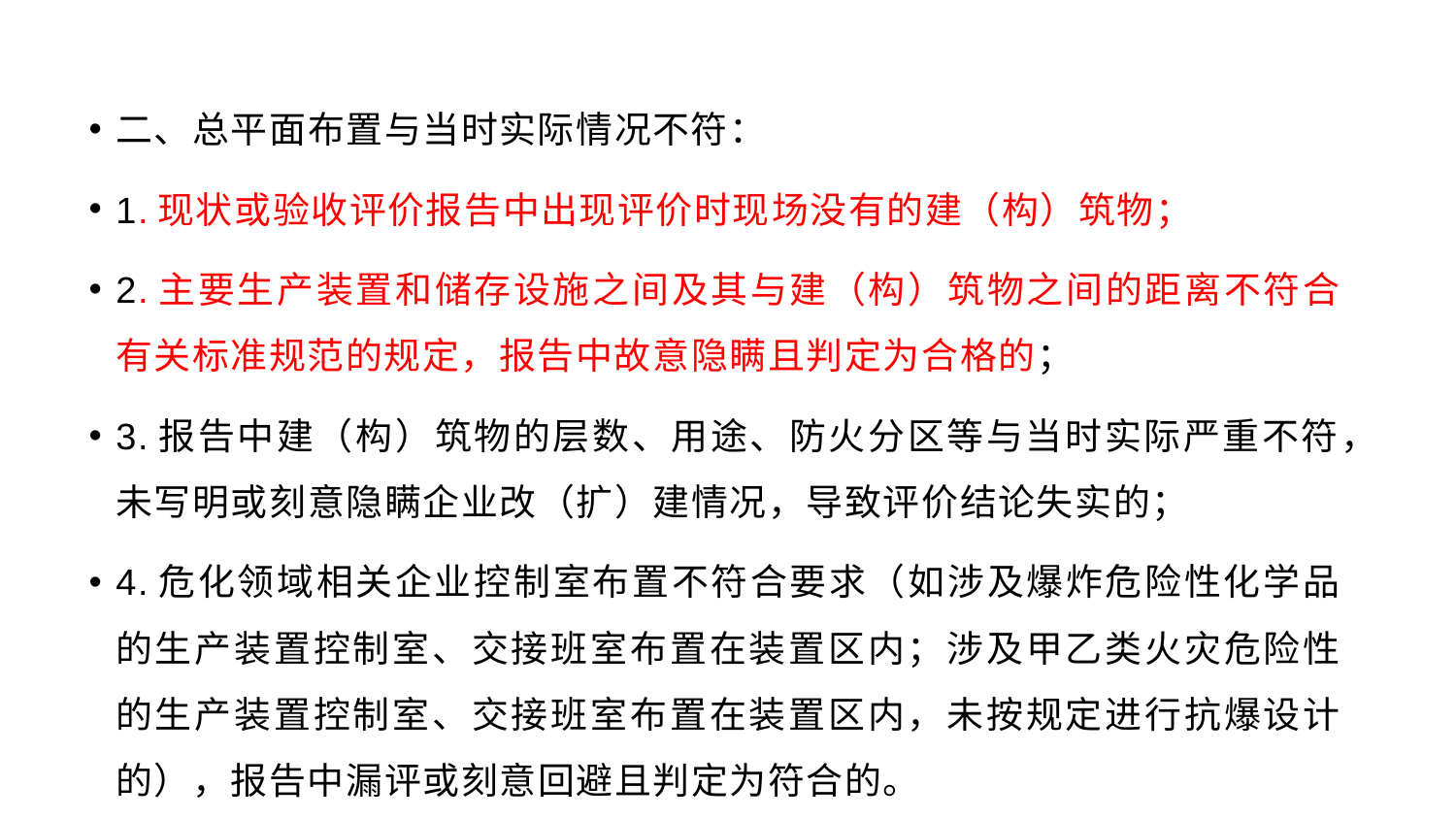

二、总平面布置与当时实际情况不符：
1.现状或验收评价报告中出现评价时现场没有的建（构）筑物；
2.主要生产装置和储存设施之间及其与建（构）筑物之间的距离不符合有关标准规范的规定，报告中故意隐瞒且判定为合格的；
3.报告中建（构）筑物的层数、用途、防火分区等与当时实际严重不符，未写明或刻意隐瞒企业改（扩）建情况，导致评价结论失实的；
4.危化领域相关企业控制室布置不符合要求（如涉及爆炸危险性化学品的生产装置控制室、交接班室布置在装置区内；涉及甲乙类火灾危险性的生产装置控制室、交接班室布置在装置区内，未按规定进行抗爆设计的），报告中漏评或刻意回避且判定为符合的。